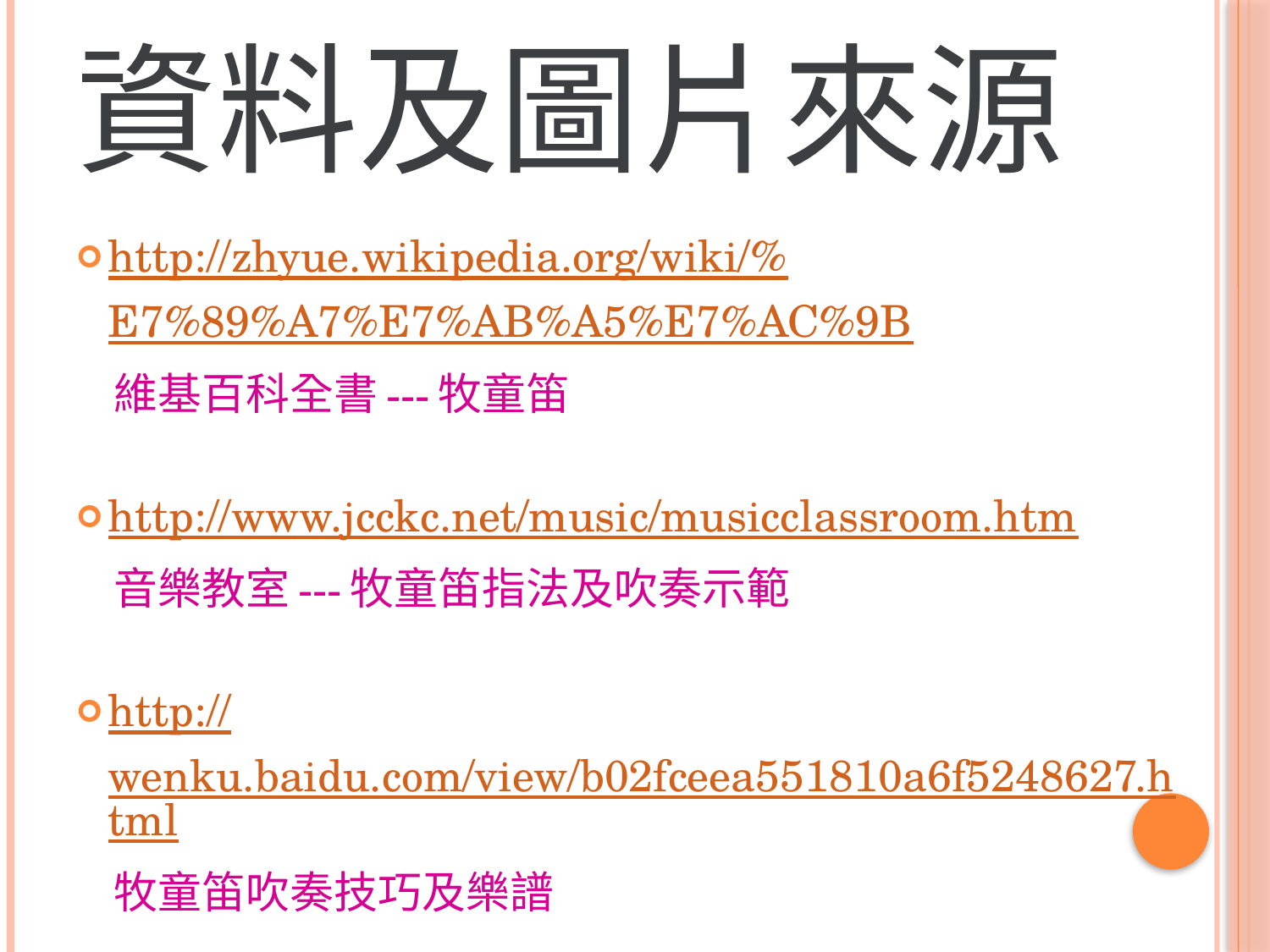

# 資料及圖片來源
http://zhyue.wikipedia.org/wiki/%E7%89%A7%E7%AB%A5%E7%AC%9B
   維基百科全書---牧童笛

http://www.jcckc.net/music/musicclassroom.htm
   音樂教室---牧童笛指法及吹奏示範

http://wenku.baidu.com/view/b02fceea551810a6f5248627.html
   牧童笛吹奏技巧及樂譜